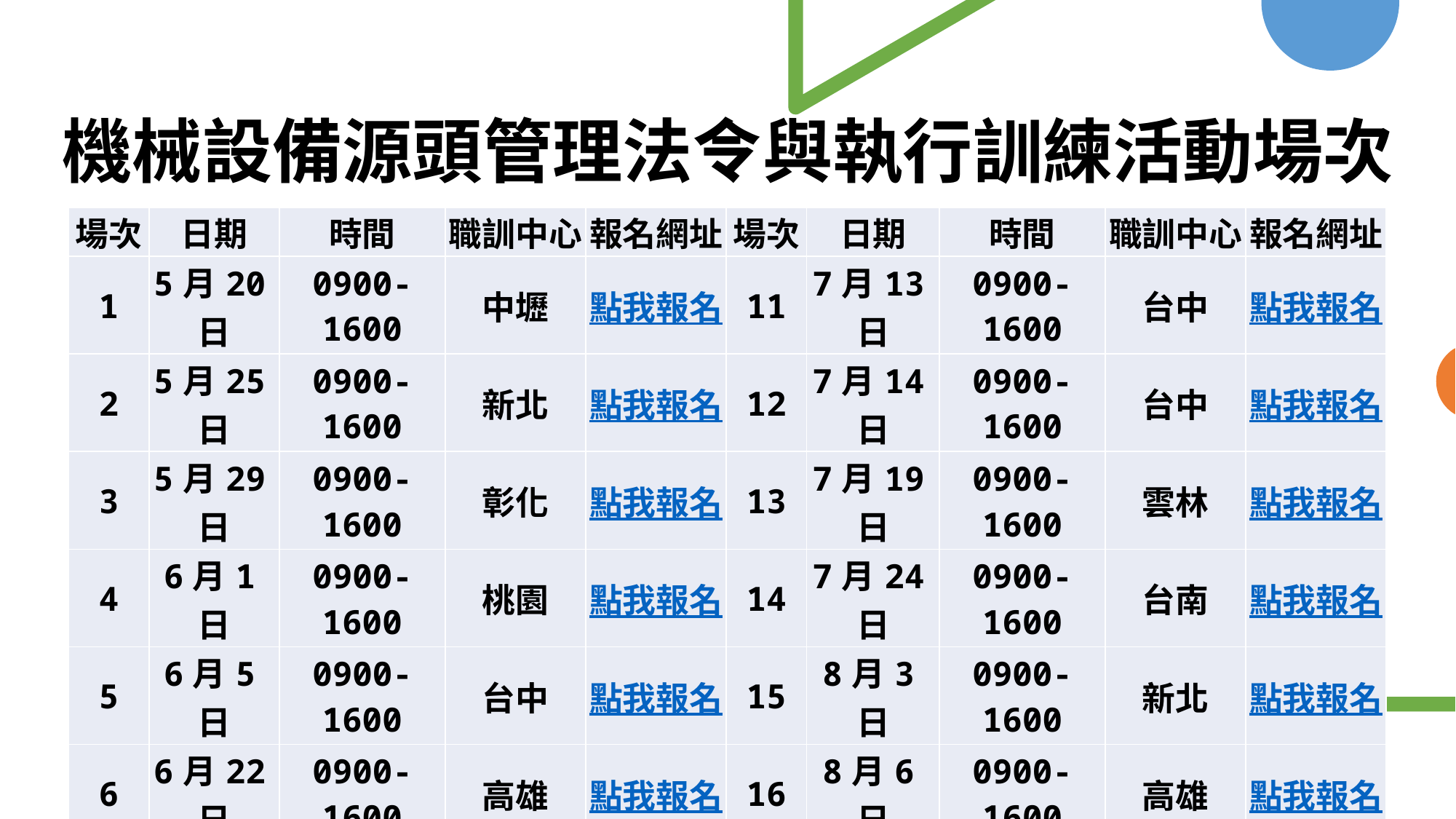

機械設備源頭管理法令與執行訓練活動場次
| 場次 | 日期 | 時間 | 職訓中心 | 報名網址 | 場次 | 日期 | 時間 | 職訓中心 | 報名網址 |
| --- | --- | --- | --- | --- | --- | --- | --- | --- | --- |
| 1 | 5月20日 | 0900-1600 | 中壢 | 點我報名 | 11 | 7月13日 | 0900-1600 | 台中 | 點我報名 |
| 2 | 5月25日 | 0900-1600 | 新北 | 點我報名 | 12 | 7月14日 | 0900-1600 | 台中 | 點我報名 |
| 3 | 5月29日 | 0900-1600 | 彰化 | 點我報名 | 13 | 7月19日 | 0900-1600 | 雲林 | 點我報名 |
| 4 | 6月1日 | 0900-1600 | 桃園 | 點我報名 | 14 | 7月24日 | 0900-1600 | 台南 | 點我報名 |
| 5 | 6月5日 | 0900-1600 | 台中 | 點我報名 | 15 | 8月3日 | 0900-1600 | 新北 | 點我報名 |
| 6 | 6月22日 | 0900-1600 | 高雄 | 點我報名 | 16 | 8月6日 | 0900-1600 | 高雄 | 點我報名 |
| 7 | 6月25日 | 0900-1600 | 新竹 | 點我報名 | 17 | 8月25日 | 0900-1600 | 雲林 | 點我報名 |
| 8 | 6月29日 | 0900-1600 | 雲林 | 點我報名 | 18 | 8月26日 | 0900-1600 | 彰化 | 點我報名 |
| 9 | 7月2日 | 0900-1600 | 台南 | 點我報名 | 19 | 10月7日 | 0900-1600 | 彰化 | 點我報名 |
| 10 | 7月6日 | 0900-1600 | 台南 | 點我報名 | 20 | 10月8日 | 0900-1600 | 高雄 | 點我報名 |